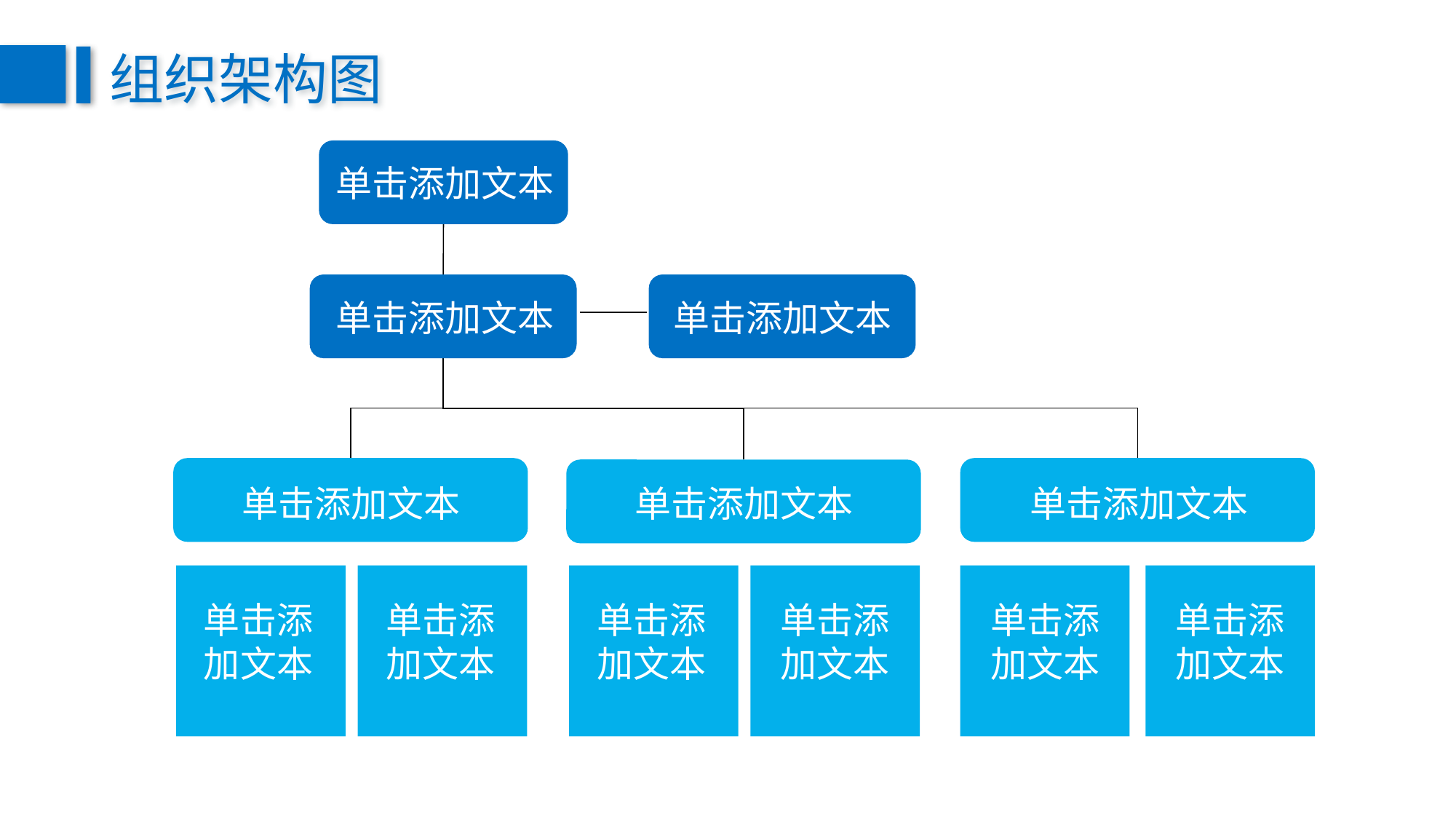

组织架构图

单击添加文本

单击添加文本

单击添加文本

单击添加文本

单击添加文本

单击添加文本

单击添加文本

单击添加文本

单击添加文本

单击添加文本

单击添加文本

单击添加文本